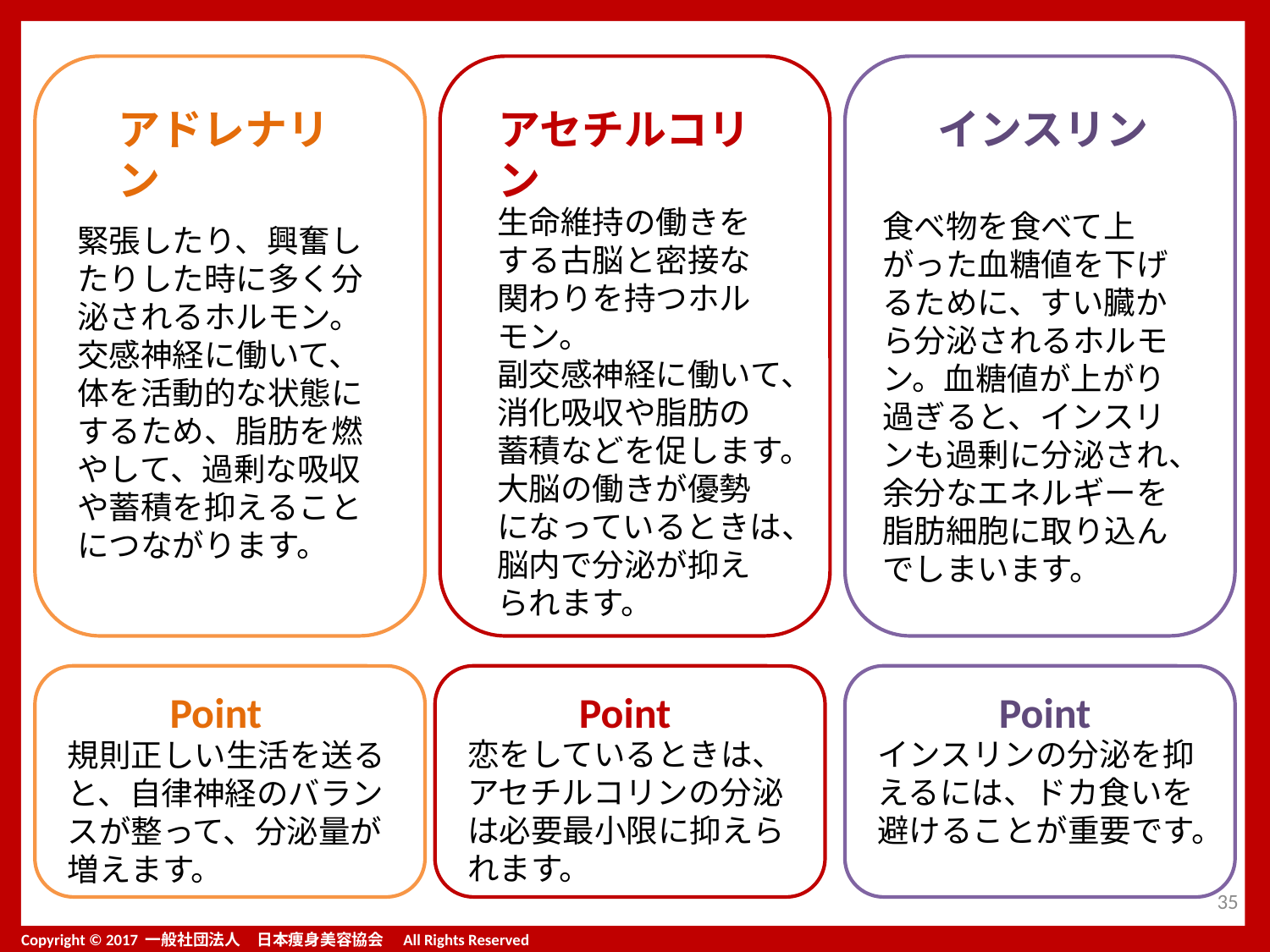

アドレナリン
アセチルコリン
インスリン
生命維持の働きをする古脳と密接な関わりを持つホルモン。
副交感神経に働いて、消化吸収や脂肪の蓄積などを促します。大脳の働きが優勢になっているときは、脳内で分泌が抑えられます。
食べ物を食べて上がった血糖値を下げるために、すい臓から分泌されるホルモン。血糖値が上がり過ぎると、インスリンも過剰に分泌され、余分なエネルギーを脂肪細胞に取り込んでしまいます。
緊張したり、興奮したりした時に多く分泌されるホルモン。交感神経に働いて、体を活動的な状態にするため、脂肪を燃やして、過剰な吸収や蓄積を抑えることにつながります。

Point
Point
Point
恋をしているときは、アセチルコリンの分泌は必要最小限に抑えられます。
インスリンの分泌を抑えるには、ドカ食いを避けることが重要です。
規則正しい生活を送ると、自律神経のバランスが整って、分泌量が増えます。